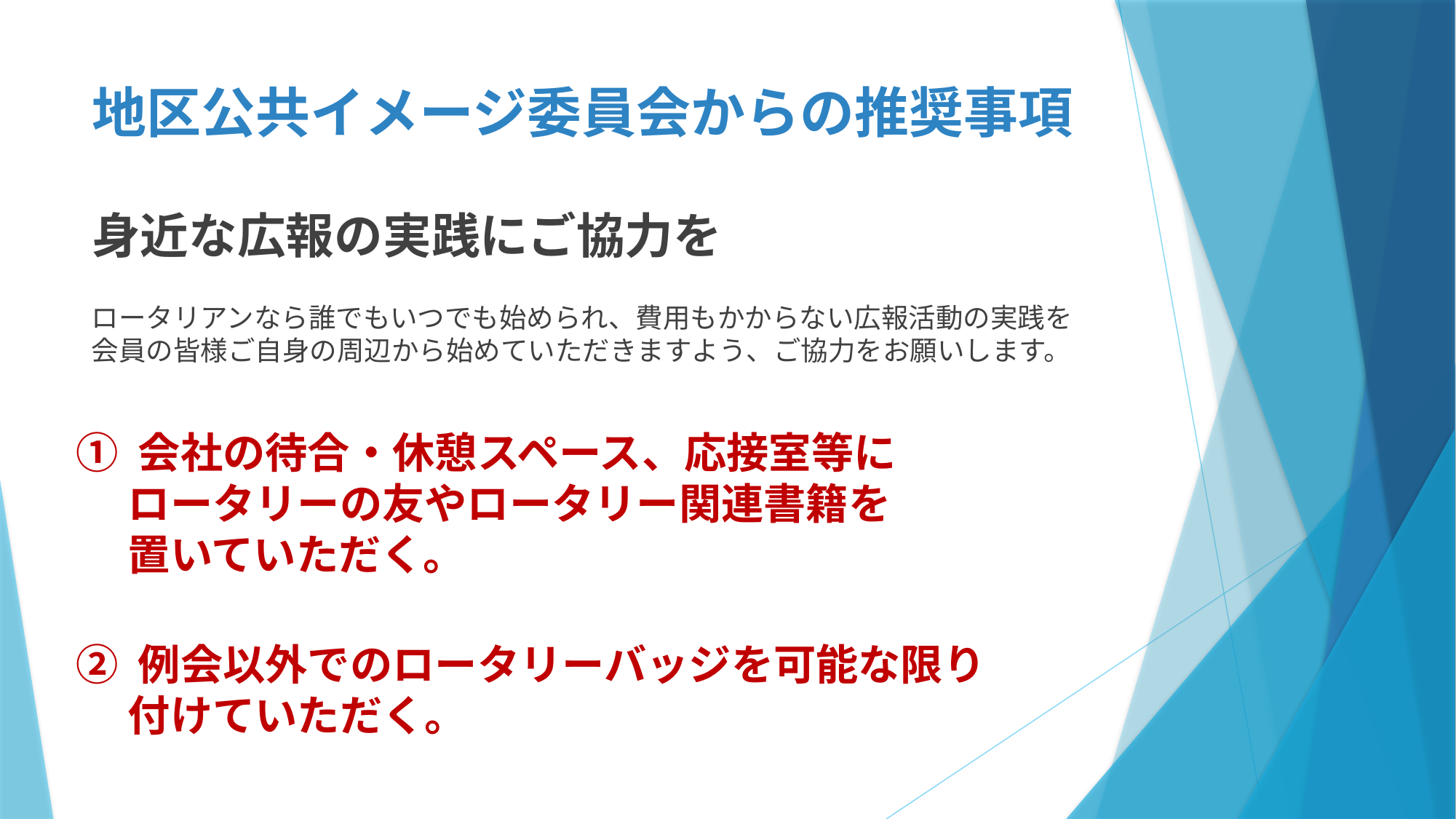

# 地区公共イメージ委員会からの推奨事項
身近な広報の実践にご協力を
ロータリアンなら誰でもいつでも始められ、費用もかからない広報活動の実践を
会員の皆様ご自身の周辺から始めていただきますよう、ご協力をお願いします。
① 会社の待合・休憩スペース、応接室等に
　 ロータリーの友やロータリー関連書籍を
　 置いていただく。
② 例会以外でのロータリーバッジを可能な限り
　 付けていただく。